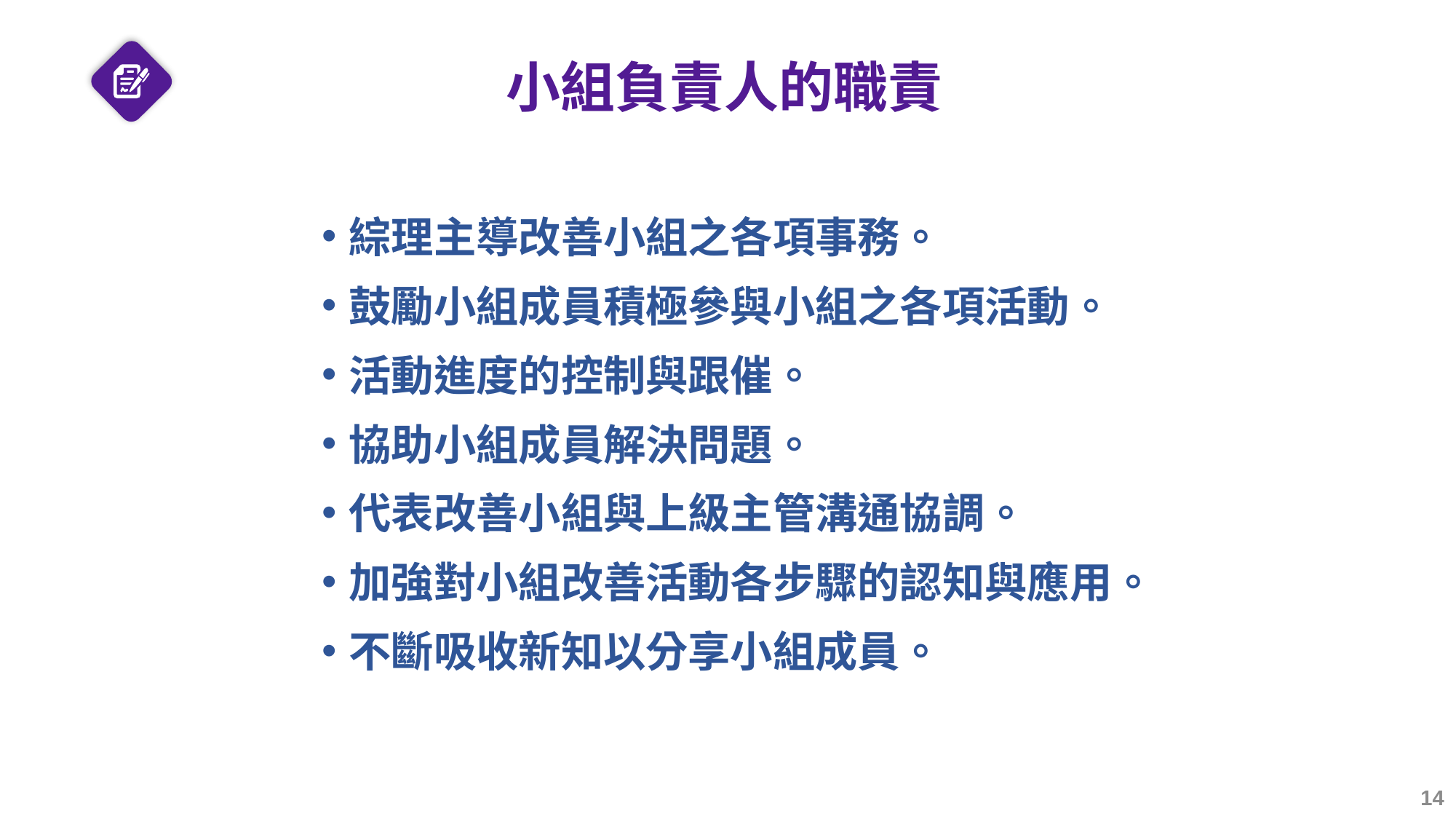

# 小組負責人的職責
綜理主導改善小組之各項事務。
鼓勵小組成員積極參與小組之各項活動。
活動進度的控制與跟催。
協助小組成員解決問題。
代表改善小組與上級主管溝通協調。
加強對小組改善活動各步驟的認知與應用。
不斷吸收新知以分享小組成員。
14